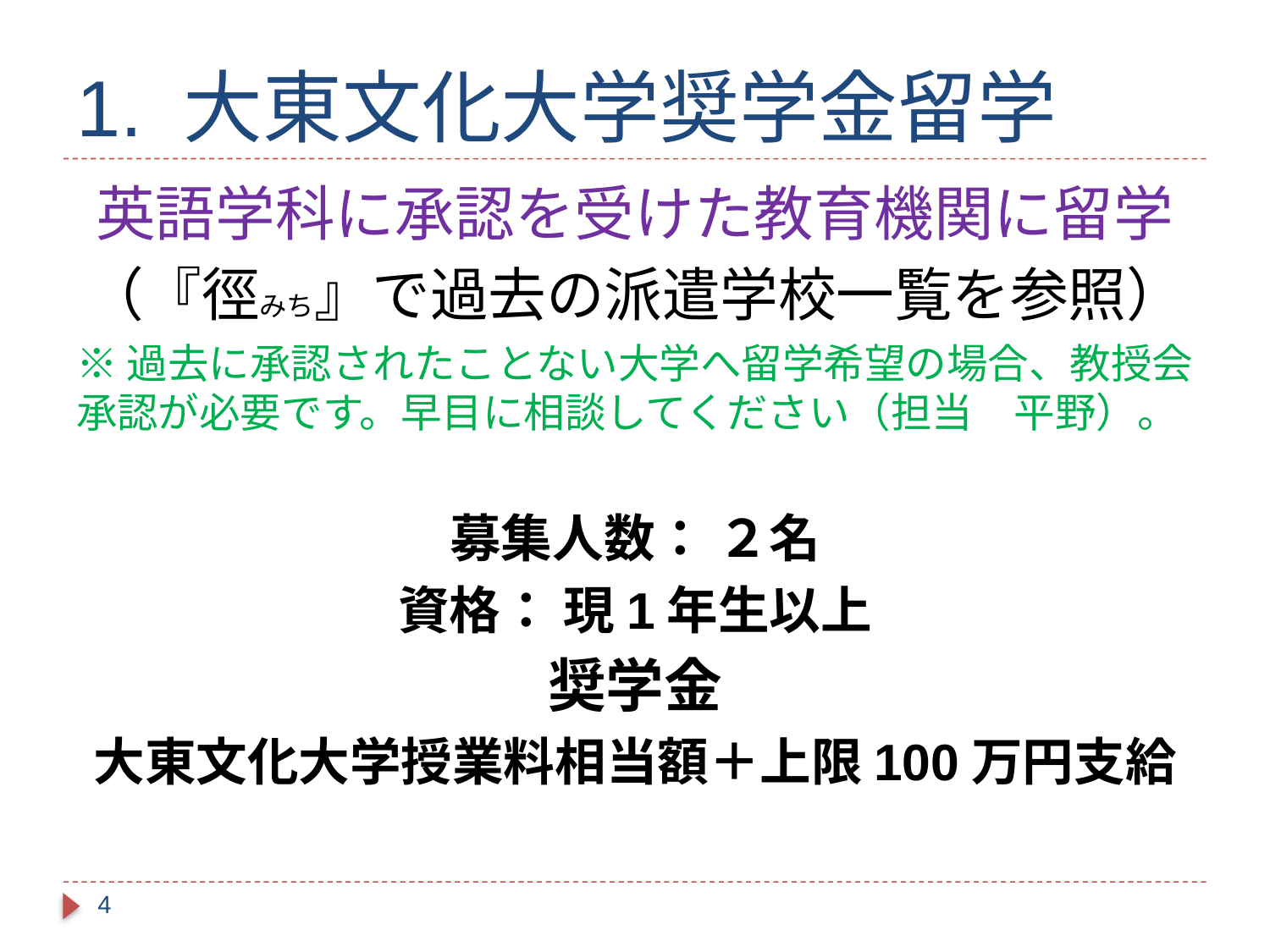

# 1. 大東文化大学奨学金留学
英語学科に承認を受けた教育機関に留学
（『徑みち』で過去の派遣学校一覧を参照）
※過去に承認されたことない大学へ留学希望の場合、教授会承認が必要です。早目に相談してください（担当　平野）。

募集人数： ２名
資格： 現1年生以上
奨学金
大東文化大学授業料相当額＋上限100万円支給

4